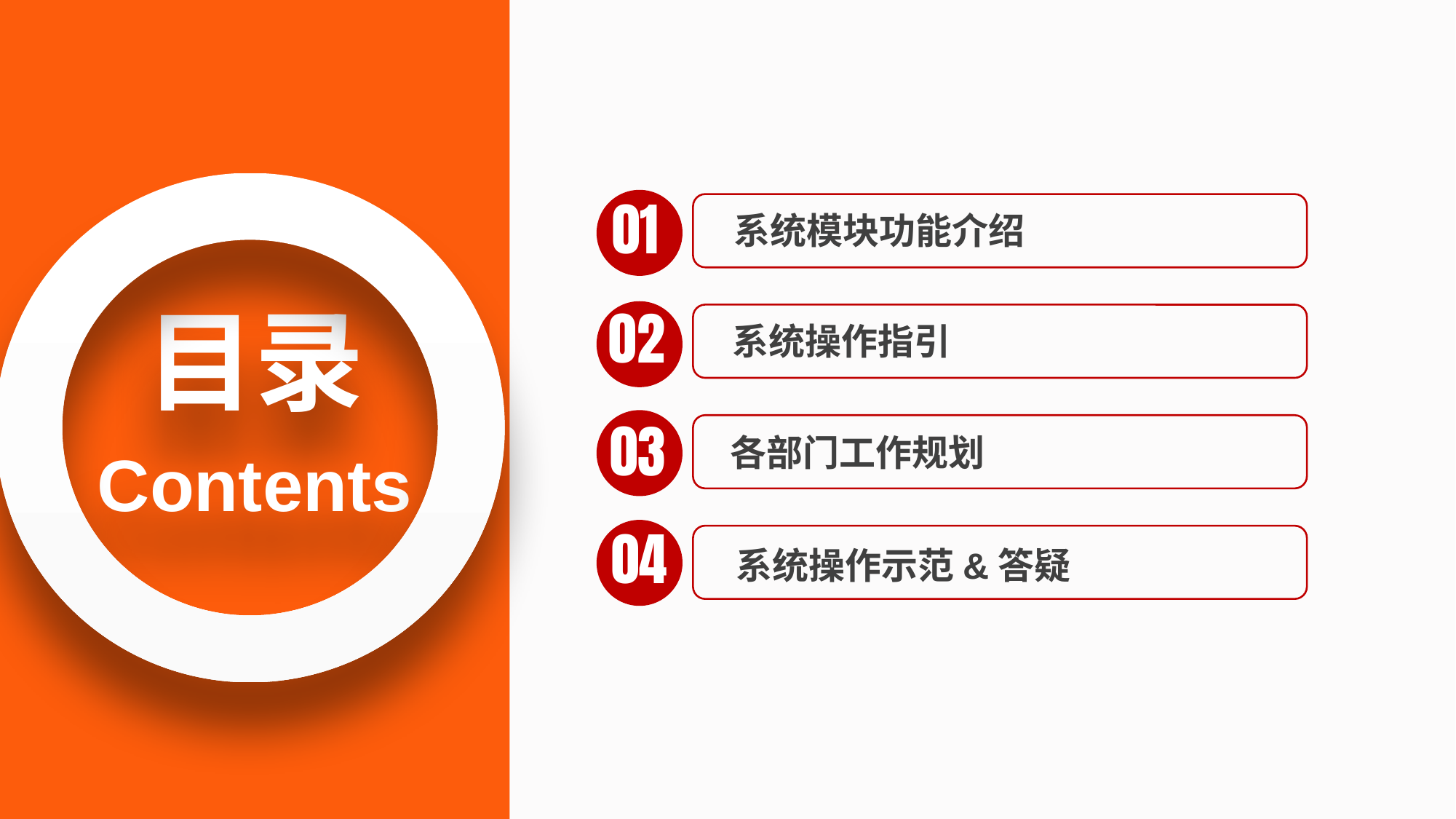

01

系统模块功能介绍
02

各部门工作规划
系统操作指引
目录
Contents

03

系统操作示范&答疑

04